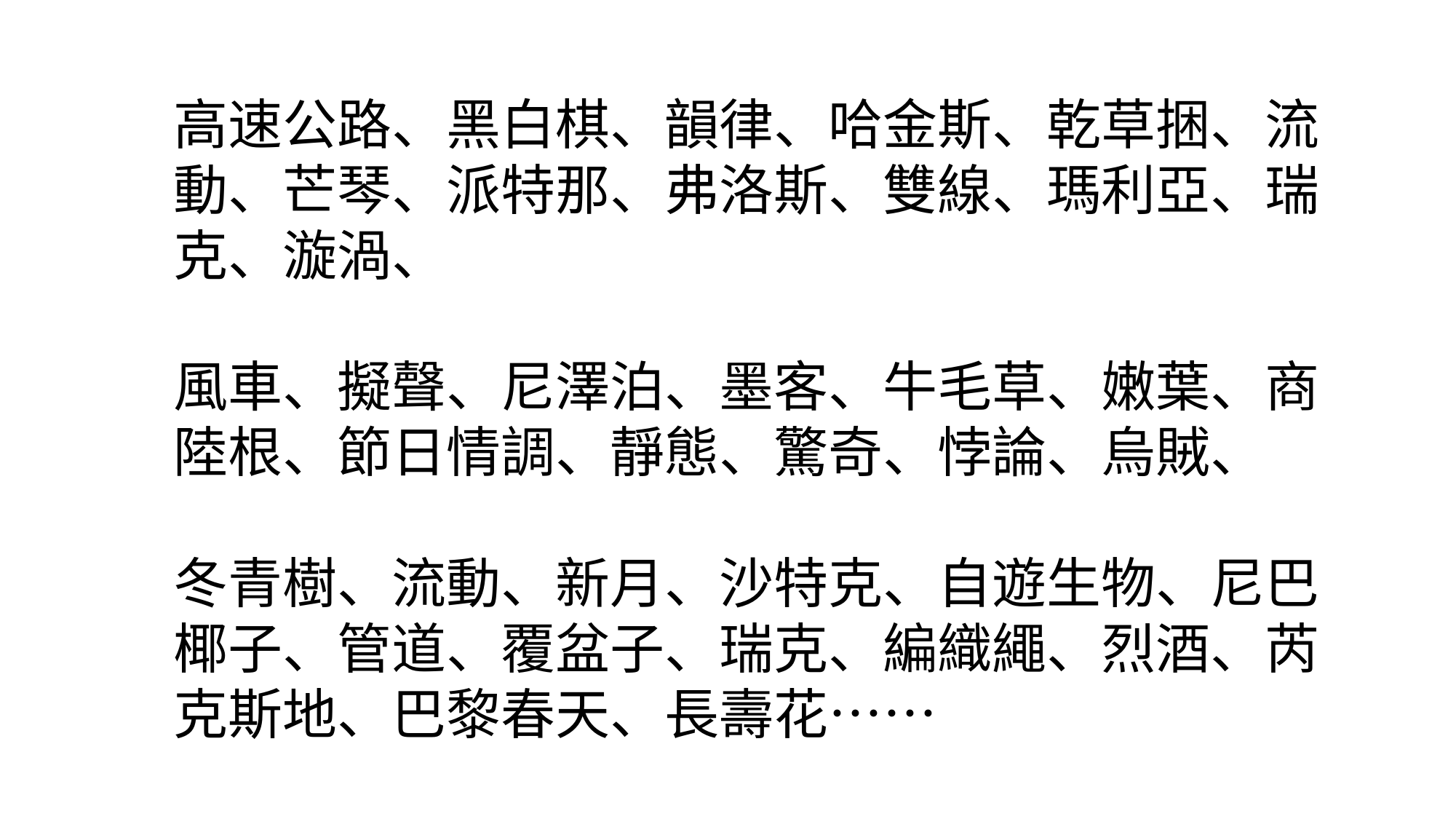

高速公路、黑白棋、韻律、哈金斯、乾草捆、流動、芒琴、派特那、弗洛斯、雙線、瑪利亞、瑞克、漩渦、

風車、擬聲、尼澤泊、墨客、牛毛草、嫩葉、商陸根、節日情調、靜態、驚奇、悖論、烏賊、

冬青樹、流動、新月、沙特克、自遊生物、尼巴椰子、管道、覆盆子、瑞克、編織繩、烈酒、芮克斯地、巴黎春天、長壽花……